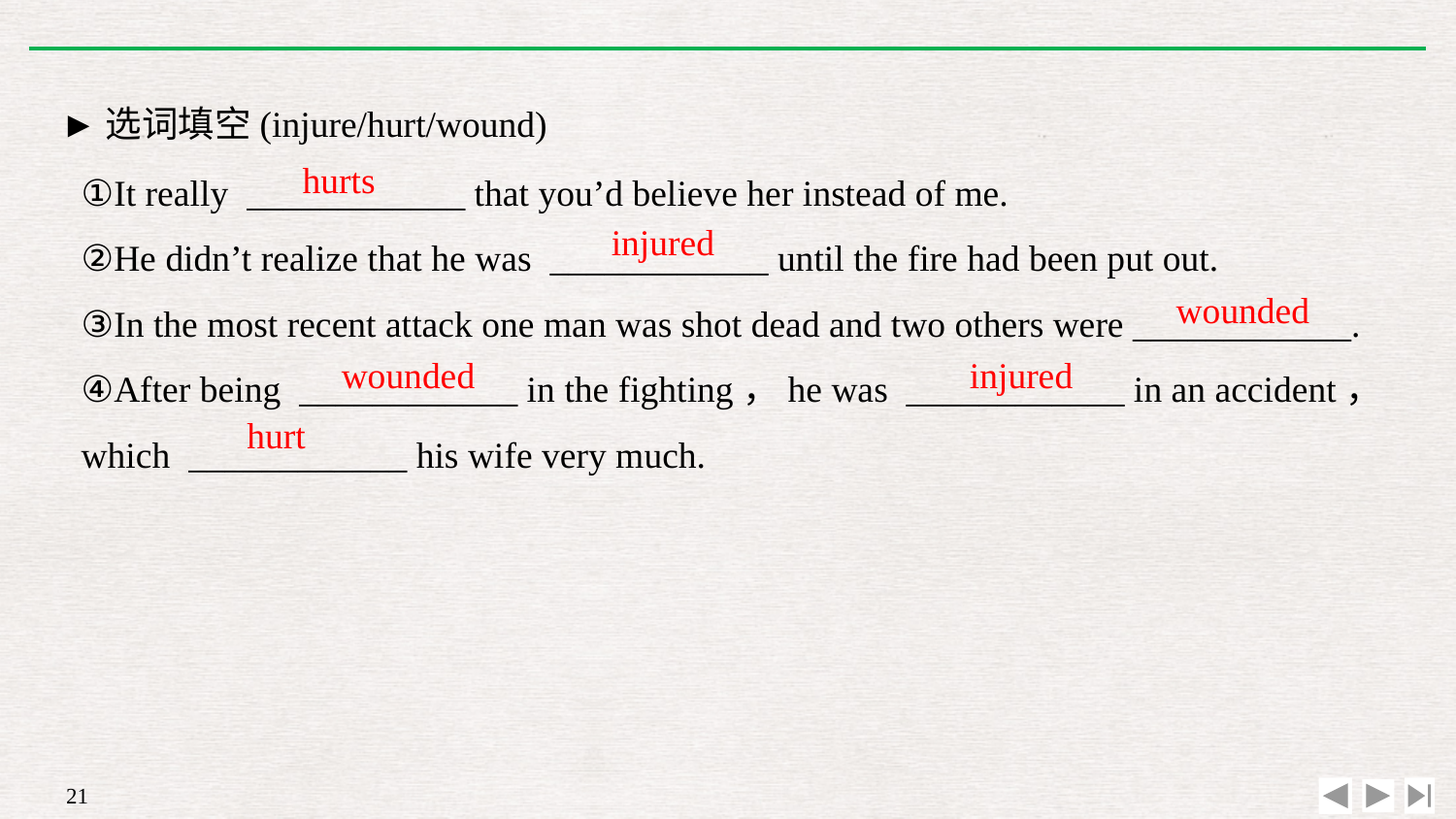

►选词填空(injure/hurt/wound)
①It really  ____________ that you’d believe her instead of me.
②He didn’t realize that he was  ____________ until the fire had been put out.
③In the most recent attack one man was shot dead and two others were ____________.
④After being  ____________ in the fighting，he was  ____________ in an accident，which  ____________ his wife very much.
hurts
injured
wounded
wounded
injured
hurt